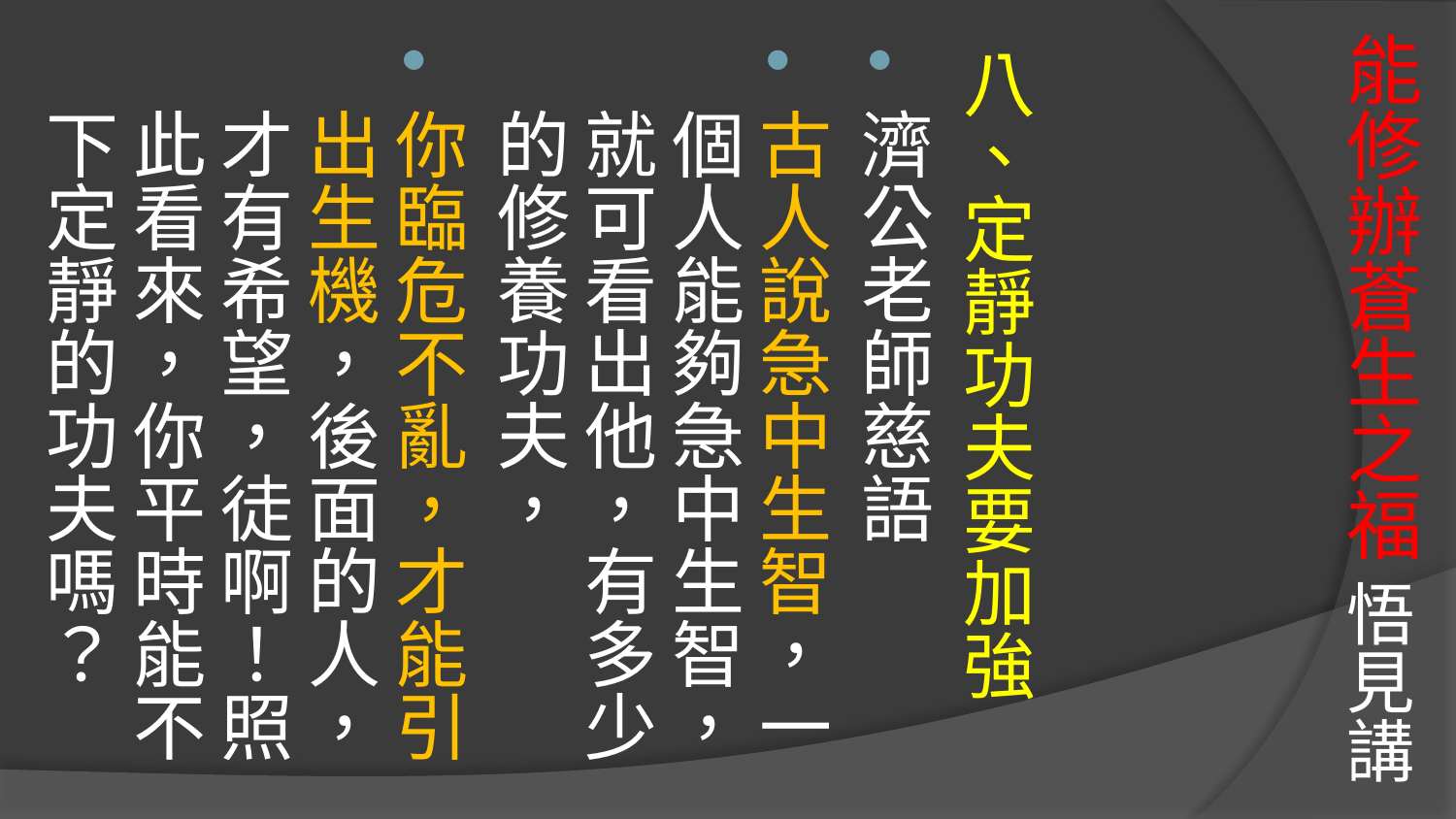

# 能修辦蒼生之福 悟見講
八、定靜功夫要加強
濟公老師慈語
古人說急中生智，一個人能夠急中生智，就可看出他，有多少的修養功夫，
你臨危不亂，才能引出生機，後面的人，才有希望，徒啊！照此看來，你平時能不下定靜的功夫嗎？